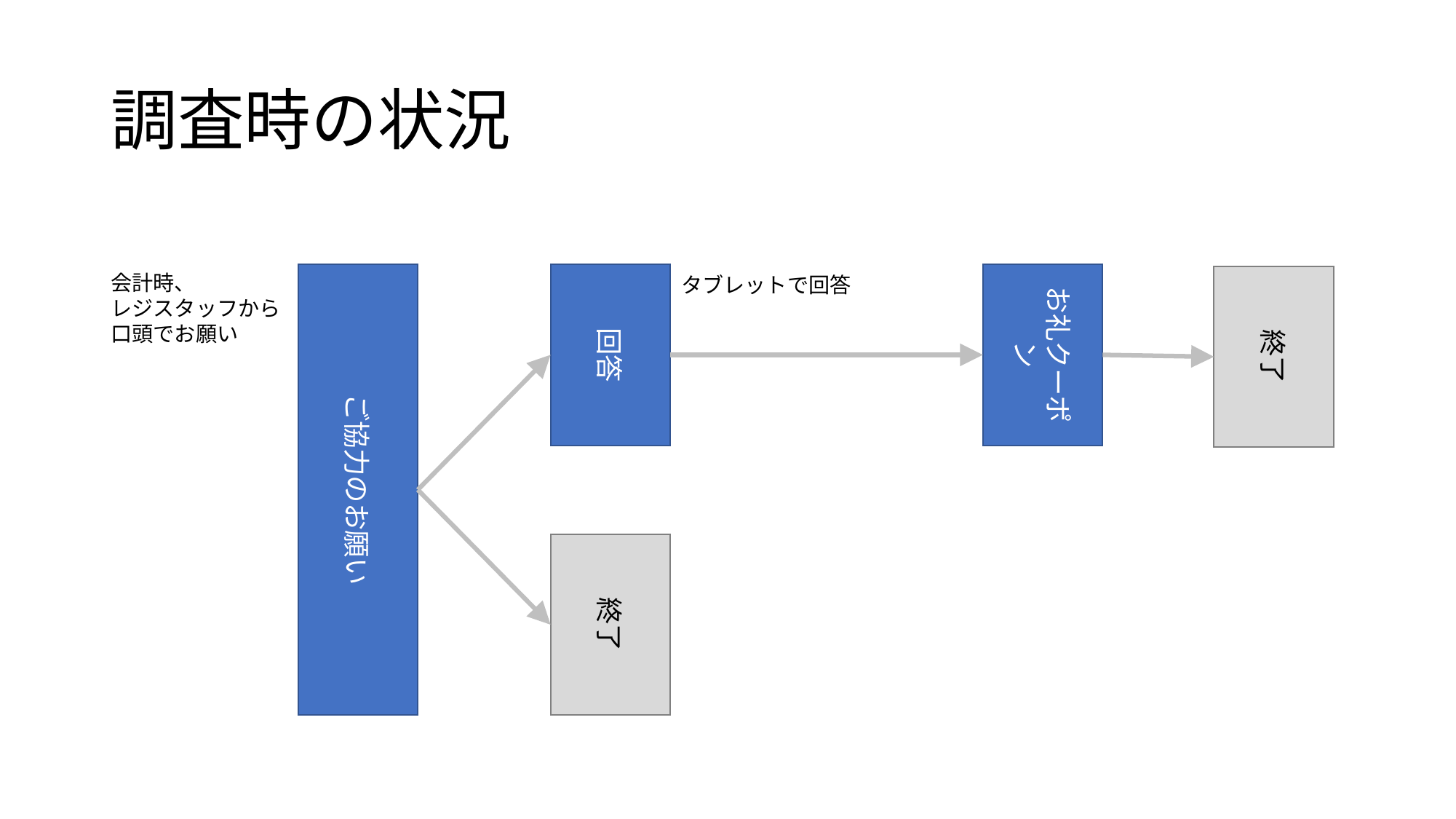

# 調査時の状況
会計時、
レジスタッフから口頭でお願い
ご協力のお願い
回答
お礼クーポン
タブレットで回答
終了
終了